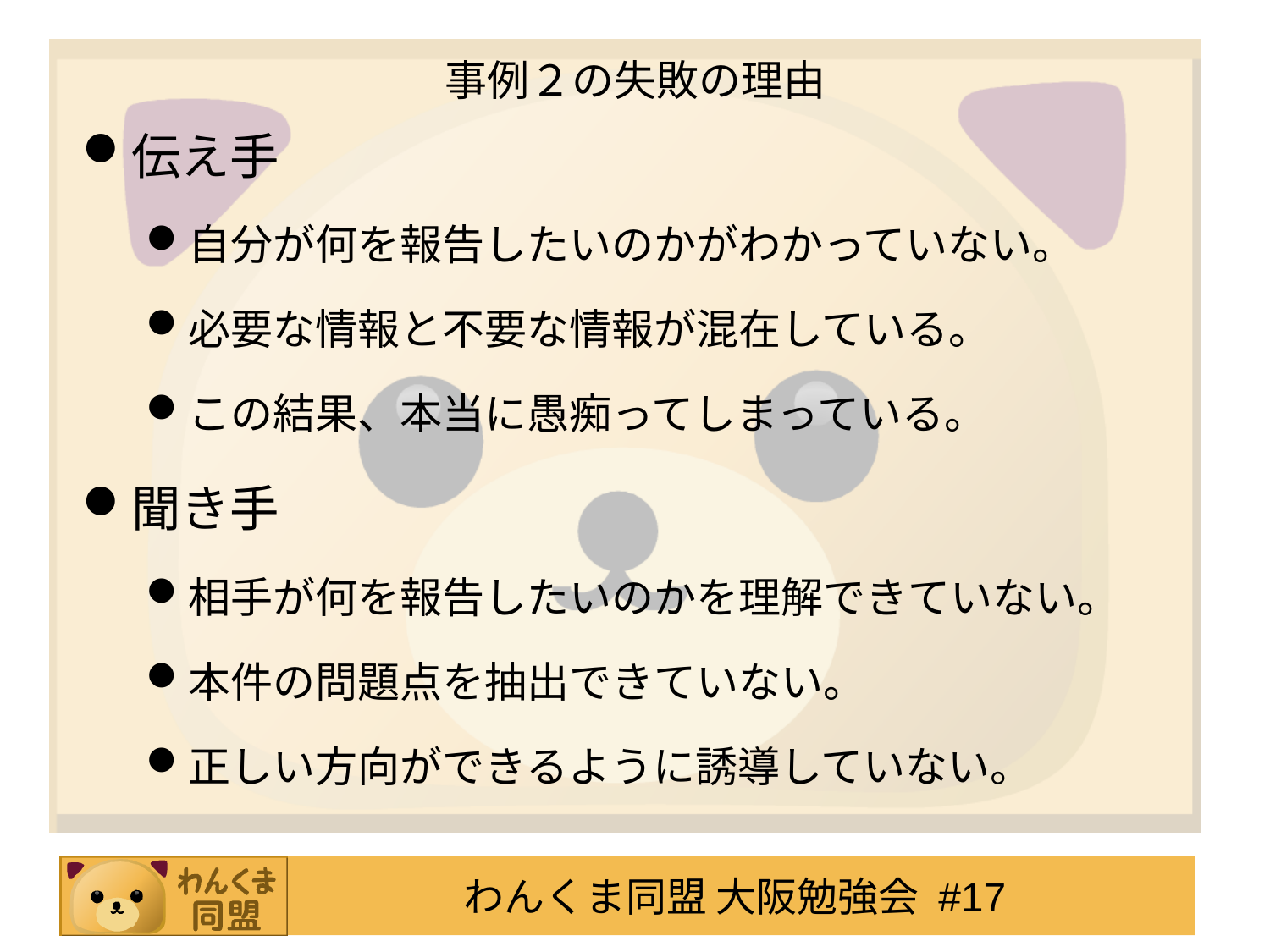

# 事例２の失敗の理由
伝え手
自分が何を報告したいのかがわかっていない。
必要な情報と不要な情報が混在している。
この結果、本当に愚痴ってしまっている。
聞き手
相手が何を報告したいのかを理解できていない。
本件の問題点を抽出できていない。
正しい方向ができるように誘導していない。